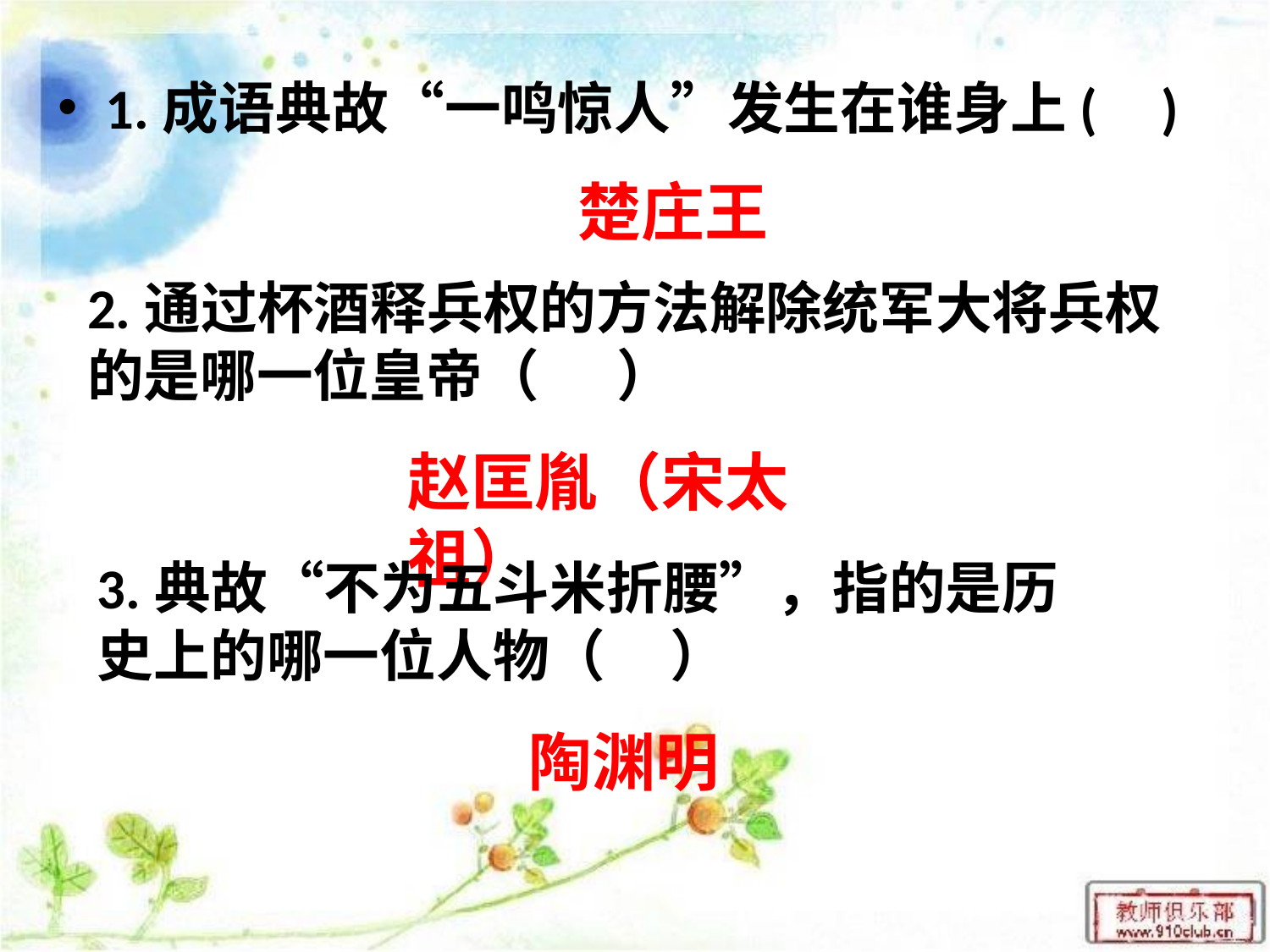

1.成语典故“一鸣惊人”发生在谁身上(     )

楚庄王
2.通过杯酒释兵权的方法解除统军大将兵权的是哪一位皇帝（      ）
赵匡胤（宋太祖）
3.典故“不为五斗米折腰”，指的是历史上的哪一位人物（     ）
陶渊明